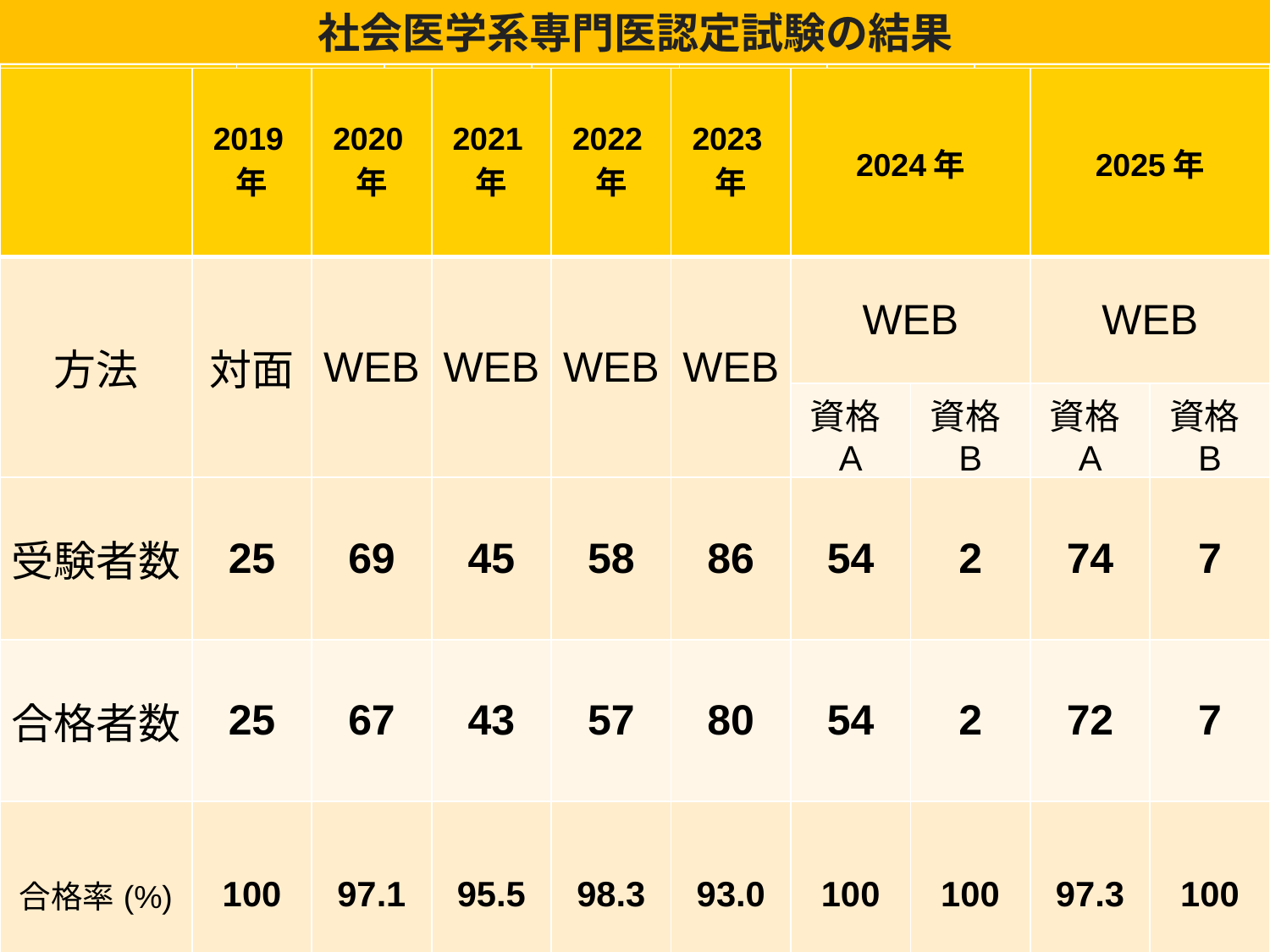

社会医学系専門医認定試験の結果
|  | 2019年 | 2020年 | 2021年 | 2022年 | 2023年 | 2024年 |  |
| --- | --- | --- | --- | --- | --- | --- | --- |
| 方法 | 対面 | WEB | WEB | WEB | WEB | WEB |  |
|  |  |  |  |  |  | 資格A | 資格B |
| 受験者数 | 25 | 69 | 45 | 58 | 86 | 54 | 2 |
| 合格者数 | 25 | 67 | 43 | 57 | 80 | 54 | 2 |
| 不合格者数 | 0 | 2 | 2 | 1 | 6 | 0 | 0 |
|  | 2019年 | 2020年 | 2021年 | 2022年 | 2023年 | 2024年 |  | 2025年 |  |
| --- | --- | --- | --- | --- | --- | --- | --- | --- | --- |
| 方法 | 対面 | WEB | WEB | WEB | WEB | WEB |  | WEB |  |
|  |  |  |  |  |  | 資格A | 資格B | 資格A | 資格B |
| 受験者数 | 25 | 69 | 45 | 58 | 86 | 54 | 2 | 74 | 7 |
| 合格者数 | 25 | 67 | 43 | 57 | 80 | 54 | 2 | 72 | 7 |
| 合格率(%) | 100 | 97.1 | 95.5 | 98.3 | 93.0 | 100 | 100 | 97.3 | 100 |